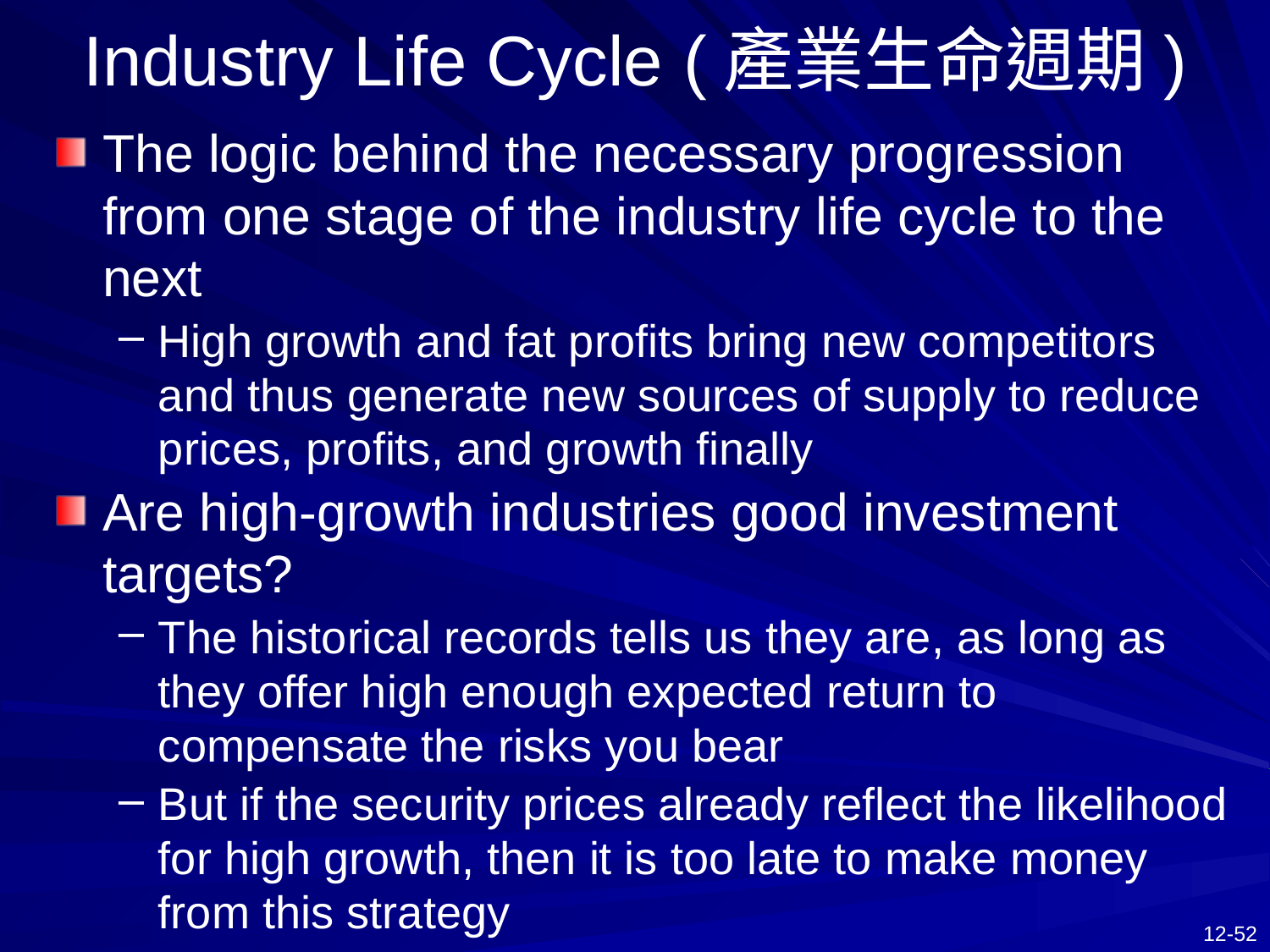

# Industry Life Cycle (產業生命週期)
The logic behind the necessary progression from one stage of the industry life cycle to the next
High growth and fat profits bring new competitors and thus generate new sources of supply to reduce prices, profits, and growth finally
Are high-growth industries good investment targets?
The historical records tells us they are, as long as they offer high enough expected return to compensate the risks you bear
But if the security prices already reflect the likelihood for high growth, then it is too late to make money from this strategy